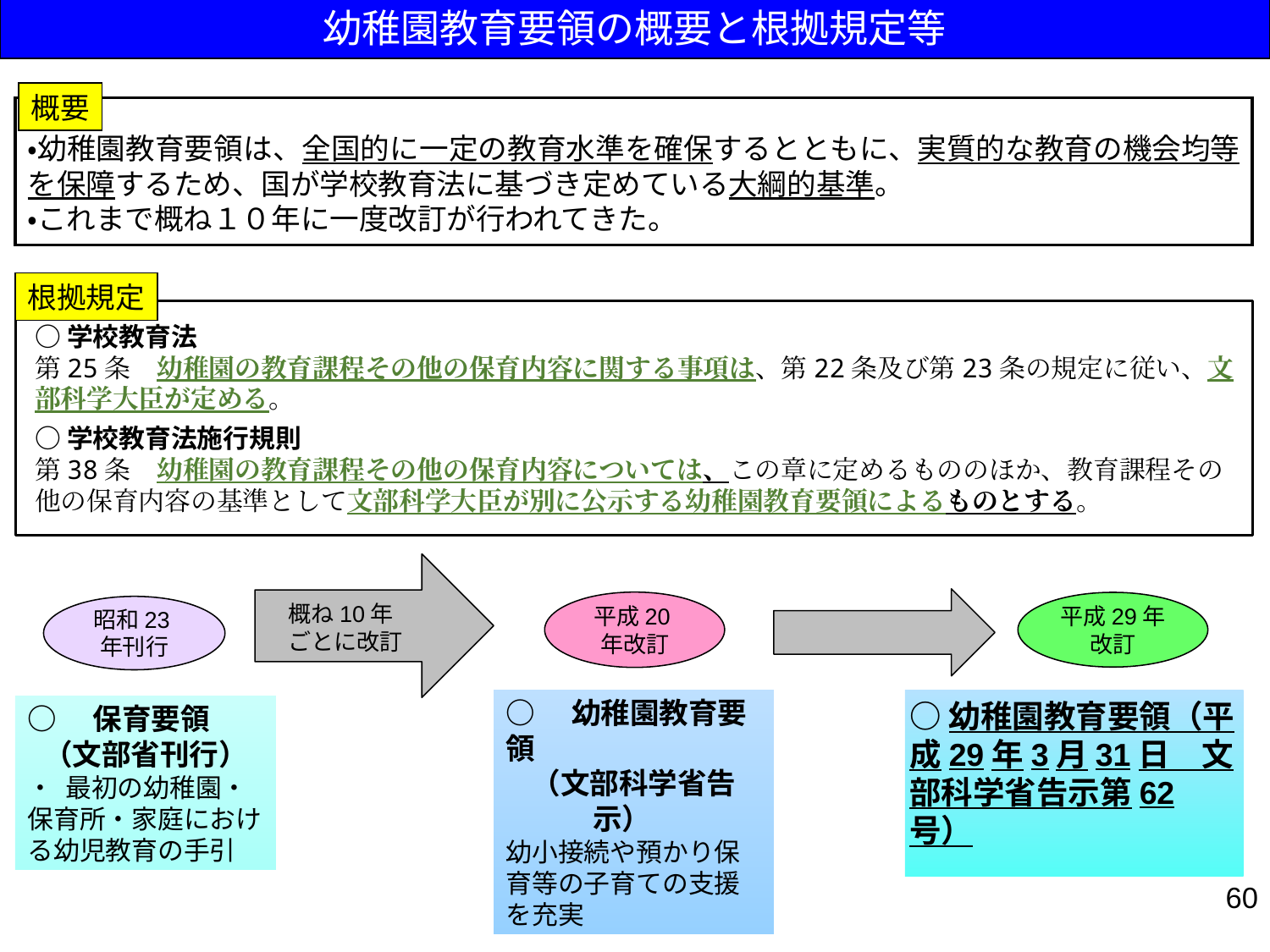

幼稚園教育要領の概要と根拠規定等
概要
・幼稚園教育要領は、全国的に一定の教育水準を確保するとともに、実質的な教育の機会均等を保障するため、国が学校教育法に基づき定めている大綱的基準。
・これまで概ね１０年に一度改訂が行われてきた。
根拠規定
○学校教育法
第25条　幼稚園の教育課程その他の保育内容に関する事項は、第22条及び第23条の規定に従い、文部科学大臣が定める。

○学校教育法施行規則
第38条　幼稚園の教育課程その他の保育内容については、この章に定めるもののほか、教育課程その他の保育内容の基準として文部科学大臣が別に公示する幼稚園教育要領によるものとする。

平成20年改訂
平成29年
改訂
概ね10年
ごとに改訂
昭和23年刊行
○　幼稚園教育要領
（文部科学省告示）
幼小接続や預かり保育等の子育ての支援を充実
○幼稚園教育要領（平成29年3月31日　文部科学省告示第62号）

○　保育要領
（文部省刊行）
・  最初の幼稚園・保育所・家庭における幼児教育の手引
60